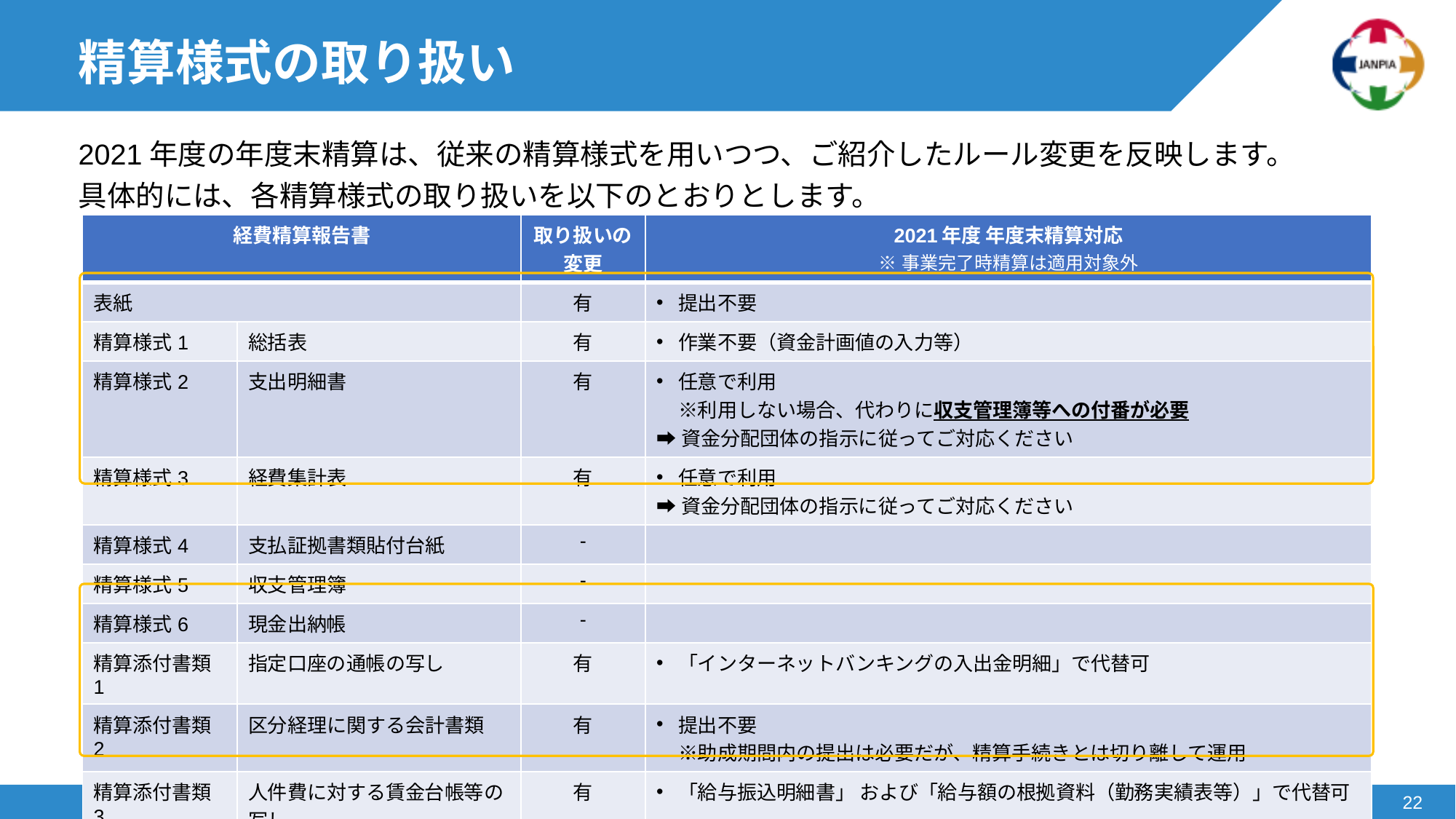

# 精算様式の取り扱い
2021年度の年度末精算は、従来の精算様式を用いつつ、ご紹介したルール変更を反映します。
具体的には、各精算様式の取り扱いを以下のとおりとします。
| 経費精算報告書 |  | 取り扱いの変更 | 2021年度 年度末精算対応 ※事業完了時精算は適用対象外 |
| --- | --- | --- | --- |
| 表紙 |  | 有 | 提出不要 |
| 精算様式1 | 総括表 | 有 | 作業不要（資金計画値の入力等） |
| 精算様式2 | 支出明細書 | 有 | 任意で利用 ※利用しない場合、代わりに収支管理簿等への付番が必要 ➡資金分配団体の指示に従ってご対応ください |
| 精算様式3 | 経費集計表 | 有 | 任意で利用 ➡資金分配団体の指示に従ってご対応ください |
| 精算様式4 | 支払証拠書類貼付台紙 | - |  |
| 精算様式5 | 収支管理簿 | - |  |
| 精算様式6 | 現金出納帳 | - |  |
| 精算添付書類1 | 指定口座の通帳の写し | 有 | 「インターネットバンキングの入出金明細」で代替可 |
| 精算添付書類2 | 区分経理に関する会計書類 | 有 | 提出不要 ※助成期間内の提出は必要だが、精算手続きとは切り離して運用 |
| 精算添付書類3 | 人件費に対する賃金台帳等の写し | 有 | 「給与振込明細書」 および「給与額の根拠資料（勤務実績表等）」で代替可 |

Copy right © JANPIA 2021
22